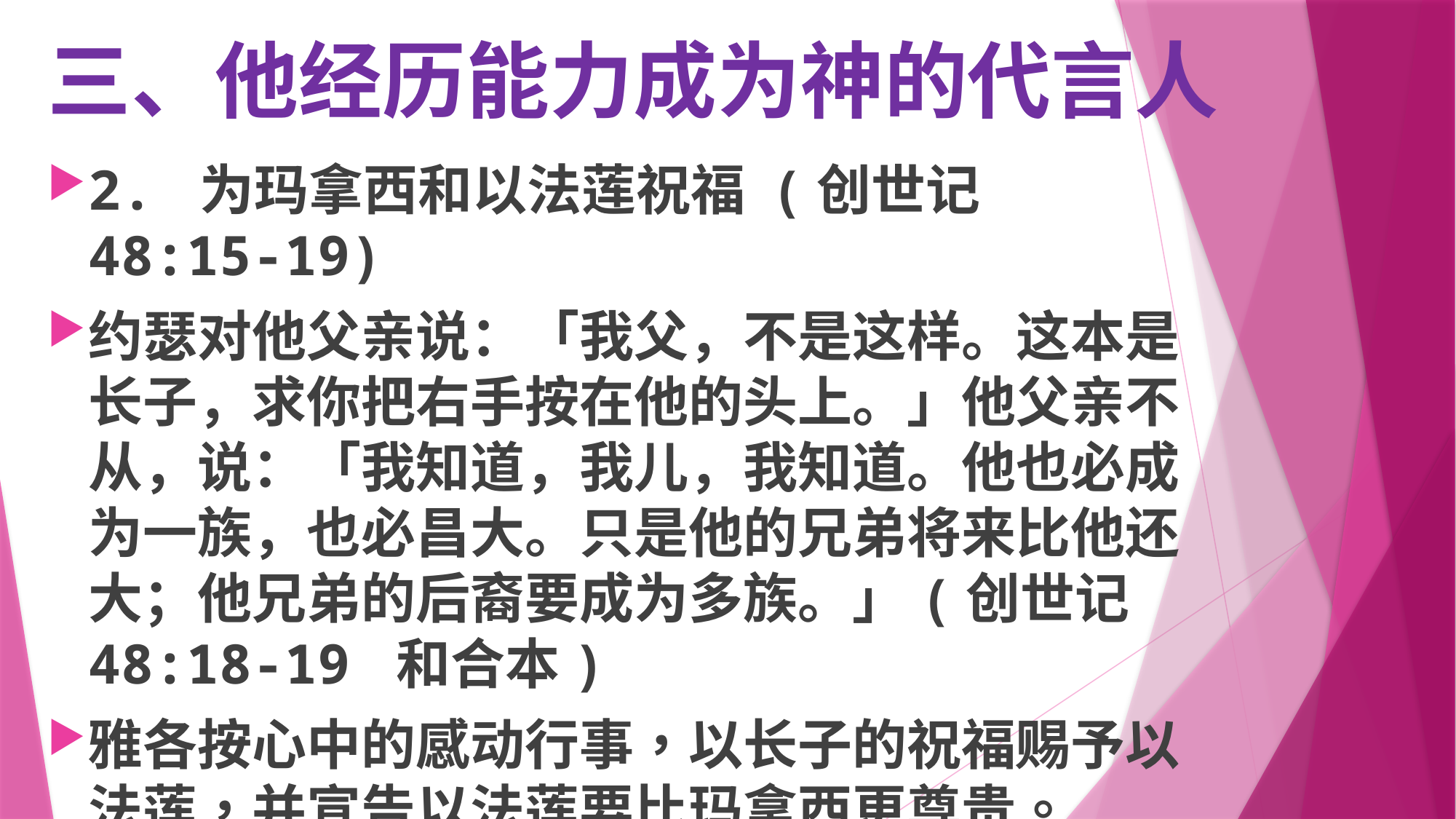

# 三、他经历能力成为神的代言人
2. 为玛拿西和以法莲祝福 (创世记 48:15-19)
约瑟对他父亲说：「我父，不是这样。这本是长子，求你把右手按在他的头上。」他父亲不从，说：「我知道，我儿，我知道。他也必成为一族，也必昌大。只是他的兄弟将来比他还大；他兄弟的后裔要成为多族。」(创世记 48:18-19 和合本)
雅各按心中的感动行事，以长子的祝福赐予以法莲，并宣告以法莲要比玛拿西更尊贵。